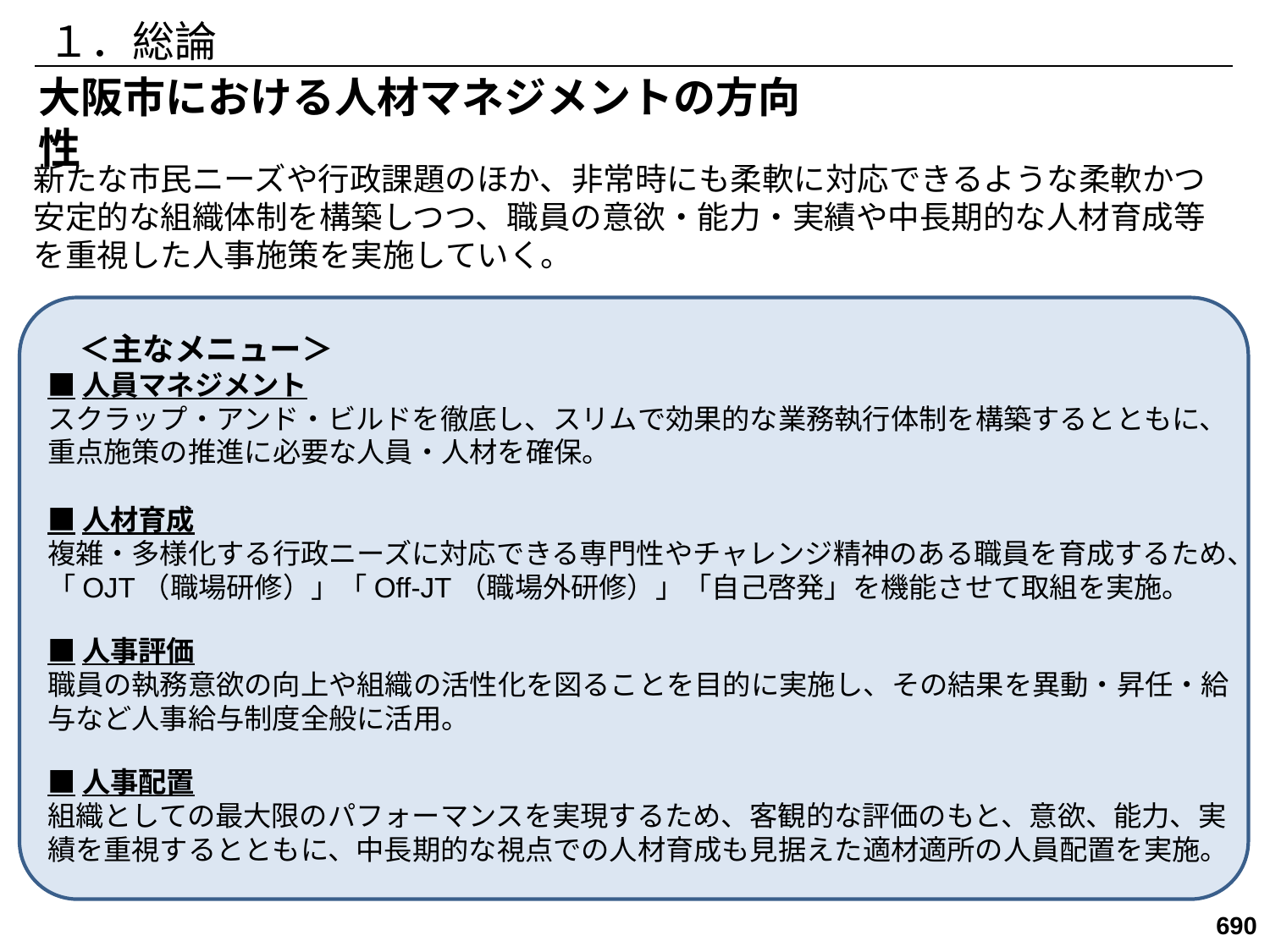

１．総論
大阪市における人材マネジメントの方向性
新たな市民ニーズや行政課題のほか、非常時にも柔軟に対応できるような柔軟かつ安定的な組織体制を構築しつつ、職員の意欲・能力・実績や中長期的な人材育成等を重視した人事施策を実施していく。

　＜主なメニュー＞
■人員マネジメント
スクラップ・アンド・ビルドを徹底し、スリムで効果的な業務執行体制を構築するとともに、重点施策の推進に必要な人員・人材を確保。

■人材育成
複雑・多様化する行政ニーズに対応できる専門性やチャレンジ精神のある職員を育成するため、「OJT（職場研修）」「Off-JT（職場外研修）」「自己啓発」を機能させて取組を実施。

■人事評価
職員の執務意欲の向上や組織の活性化を図ることを目的に実施し、その結果を異動・昇任・給与など人事給与制度全般に活用。

■人事配置
組織としての最大限のパフォーマンスを実現するため、客観的な評価のもと、意欲、能力、実績を重視するとともに、中長期的な視点での人材育成も見据えた適材適所の人員配置を実施。

690